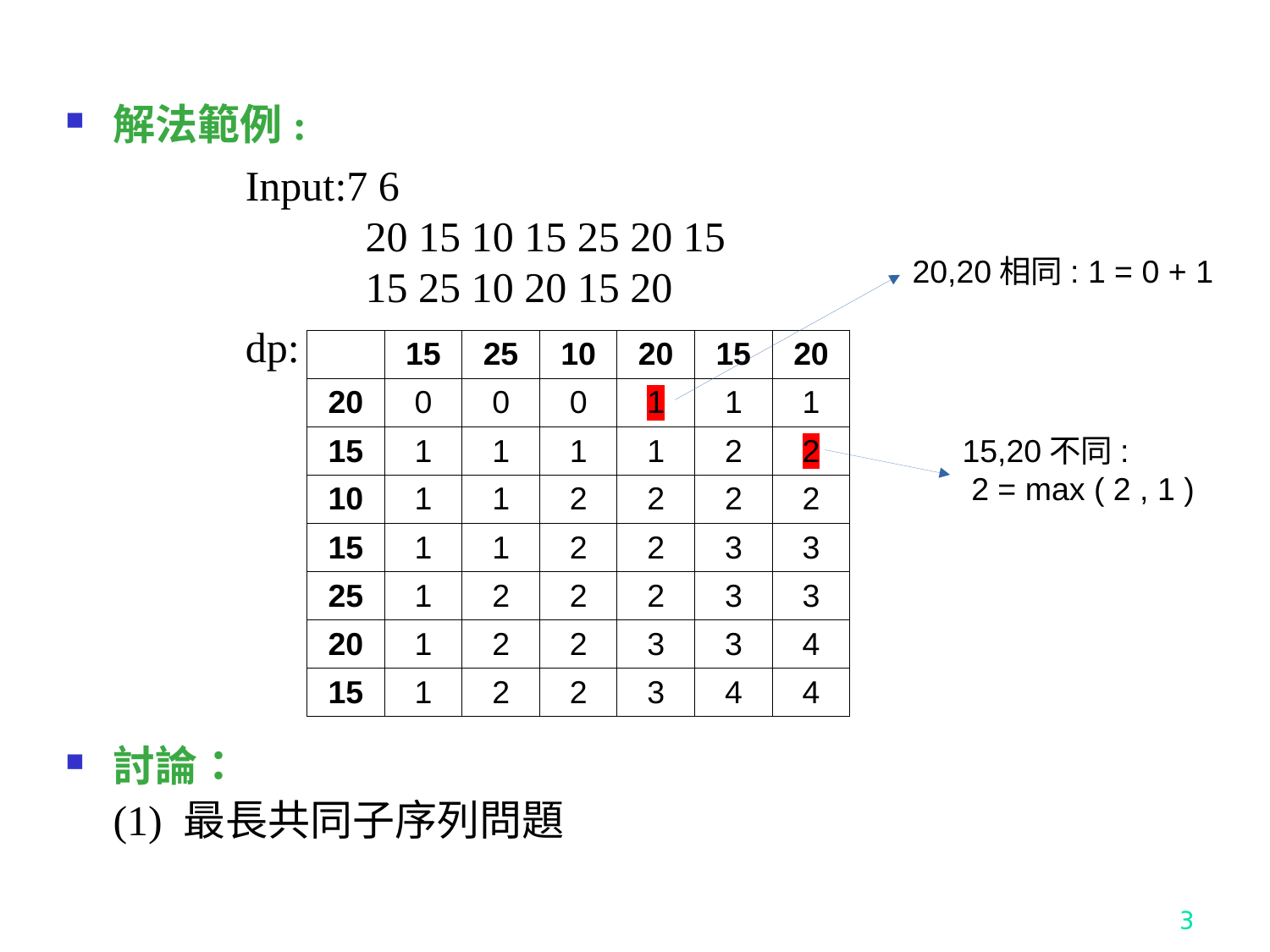

# 解法範例:
Input:7 6
20 15 10 15 25 20 15
15 25 10 20 15 20
dp:

討論：
(1) 最長共同子序列問題
20,20相同: 1 = 0 + 1

|  | 15 | 25 | 10 | 20 | 15 | 20 |
| --- | --- | --- | --- | --- | --- | --- |
| 20 | 0 | 0 | 0 | 1 | 1 | 1 |
| 15 | 1 | 1 | 1 | 1 | 2 | 2 |
| 10 | 1 | 1 | 2 | 2 | 2 | 2 |
| 15 | 1 | 1 | 2 | 2 | 3 | 3 |
| 25 | 1 | 2 | 2 | 2 | 3 | 3 |
| 20 | 1 | 2 | 2 | 3 | 3 | 4 |
| 15 | 1 | 2 | 2 | 3 | 4 | 4 |
15,20不同:
 2 = max ( 2 , 1 )

3